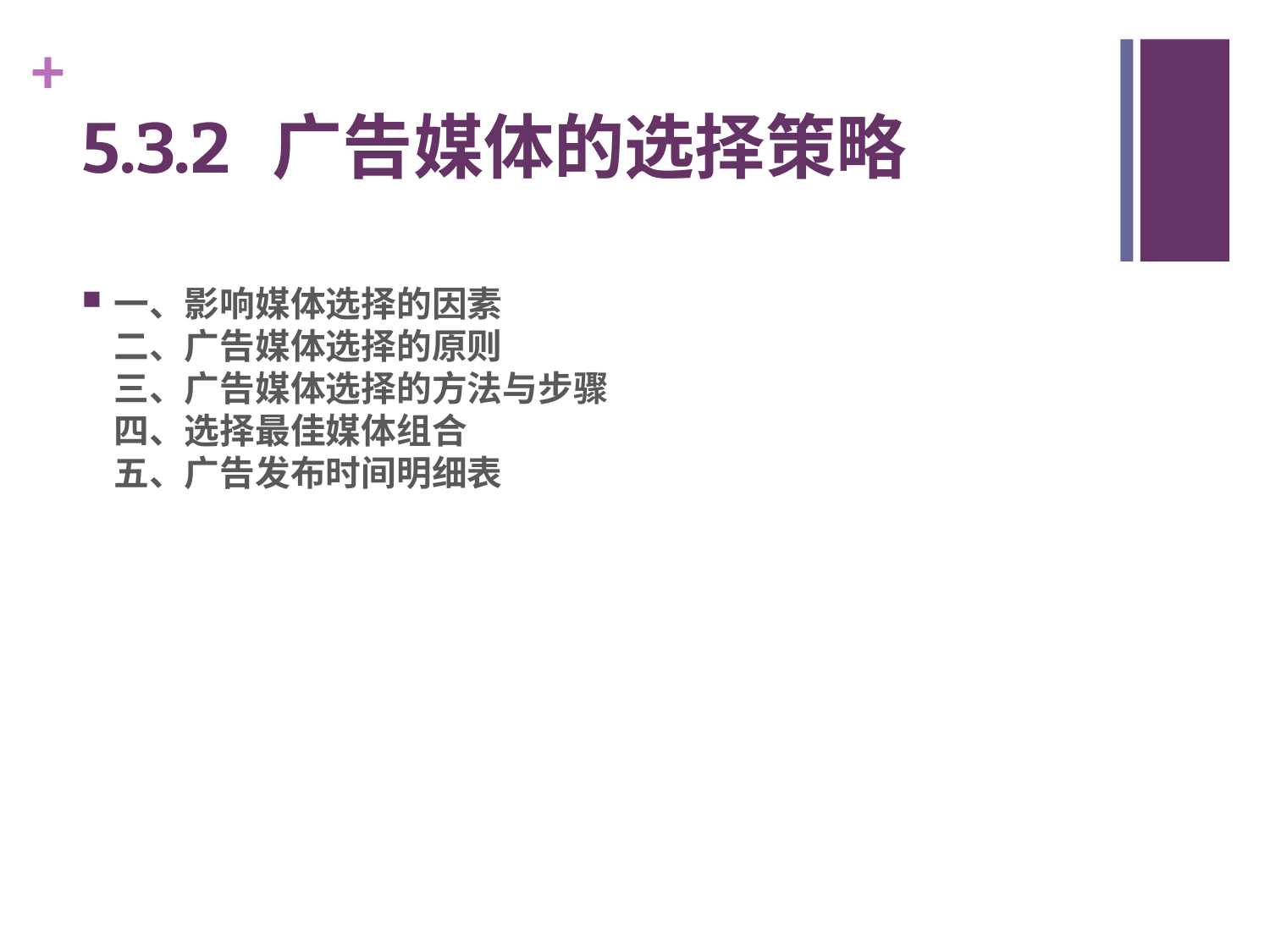

# 5.3.2  广告媒体的选择策略
一、影响媒体选择的因素
二、广告媒体选择的原则
三、广告媒体选择的方法与步骤
四、选择最佳媒体组合
五、广告发布时间明细表